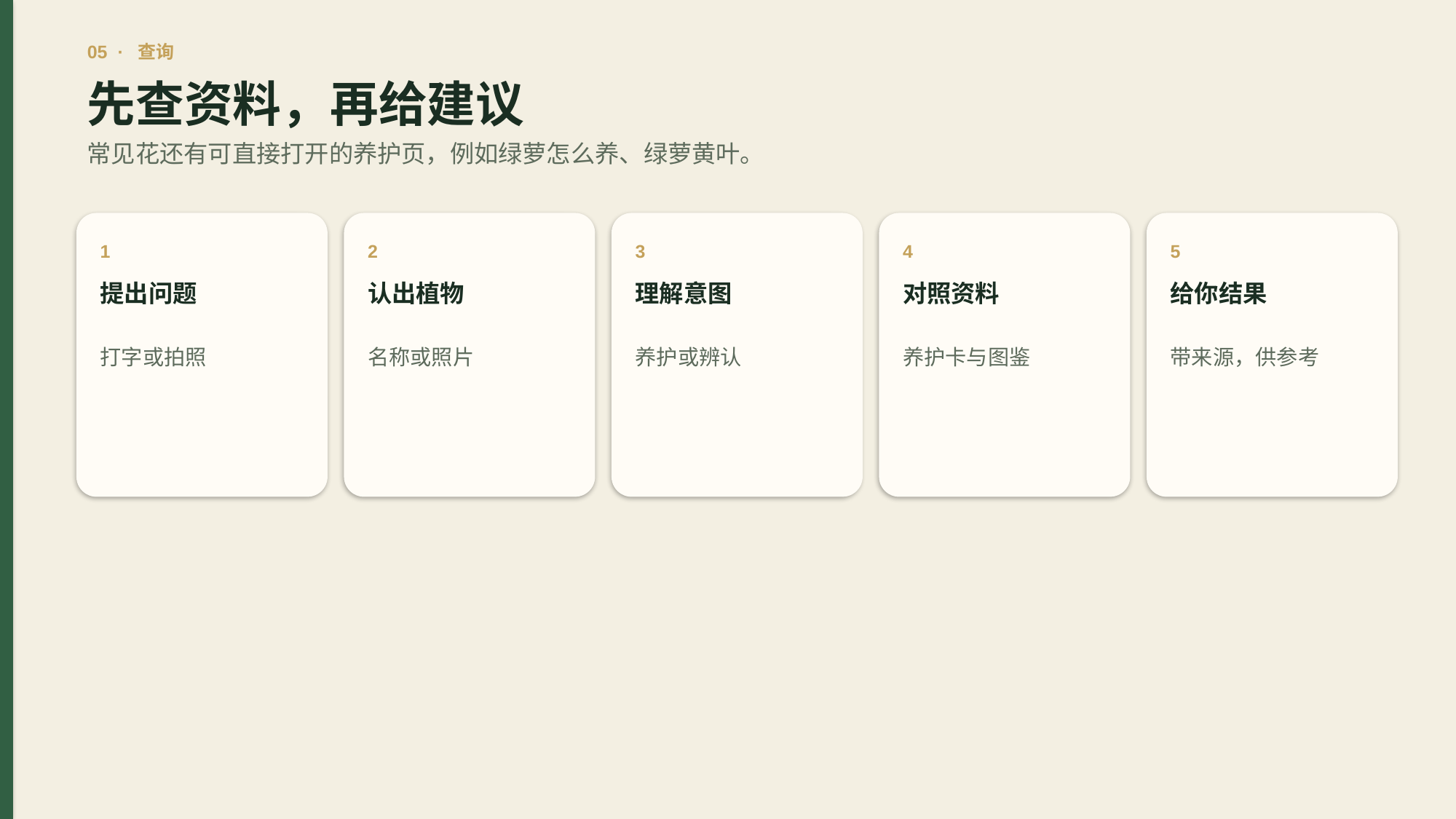

05  ·  查询
先查资料，再给建议
常见花还有可直接打开的养护页，例如绿萝怎么养、绿萝黄叶。

1
2
3
4
5
提出问题
认出植物
理解意图
对照资料
给你结果
打字或拍照
名称或照片
养护或辨认
养护卡与图鉴
带来源，供参考